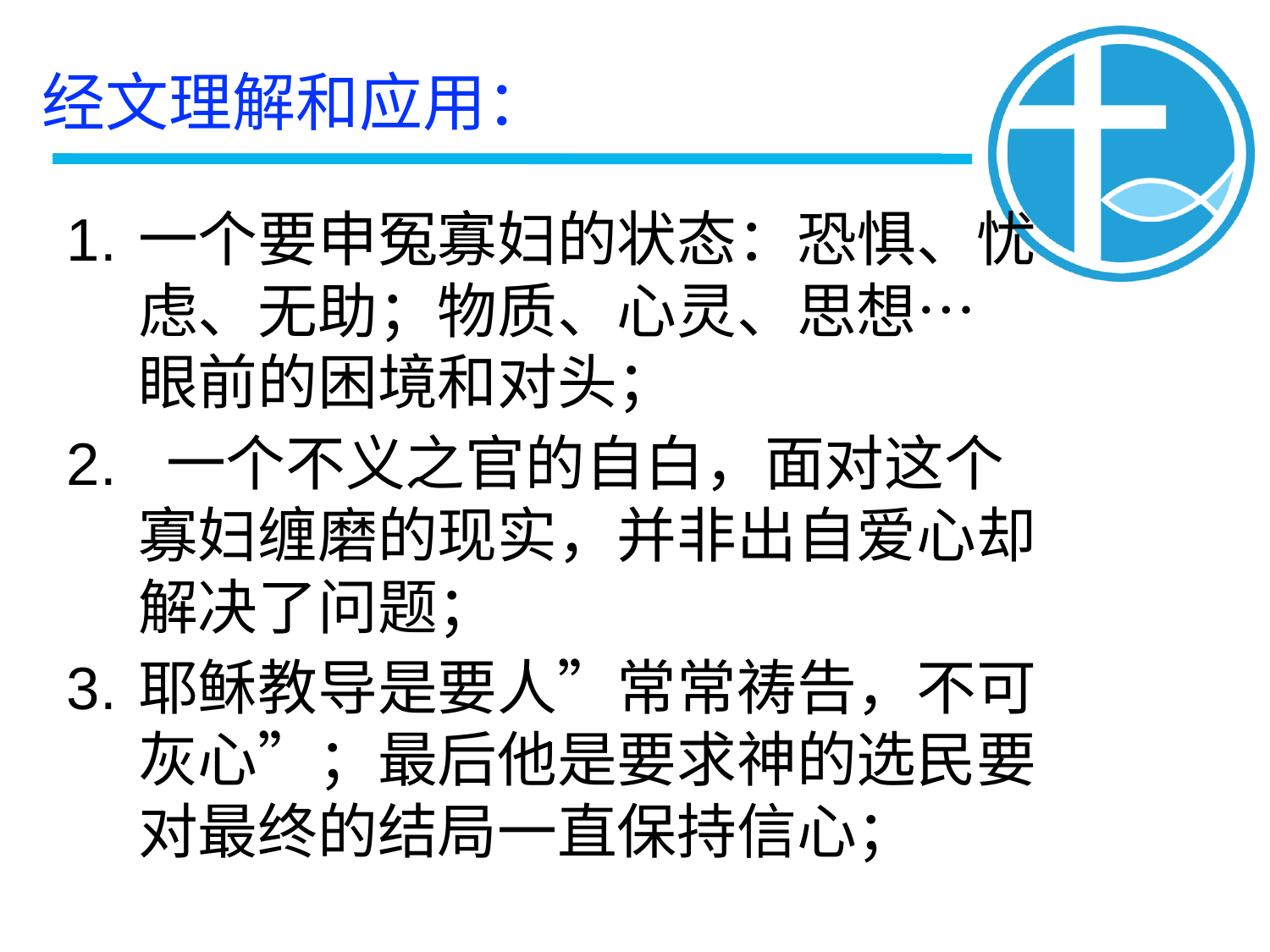

经文理解和应用：
一个要申冤寡妇的状态：恐惧、忧虑、无助；物质、心灵、思想… 眼前的困境和对头；
 一个不义之官的自白，面对这个寡妇缠磨的现实，并非出自爱心却解决了问题；
耶稣教导是要人”常常祷告，不可灰心”；最后他是要求神的选民要对最终的结局一直保持信心；